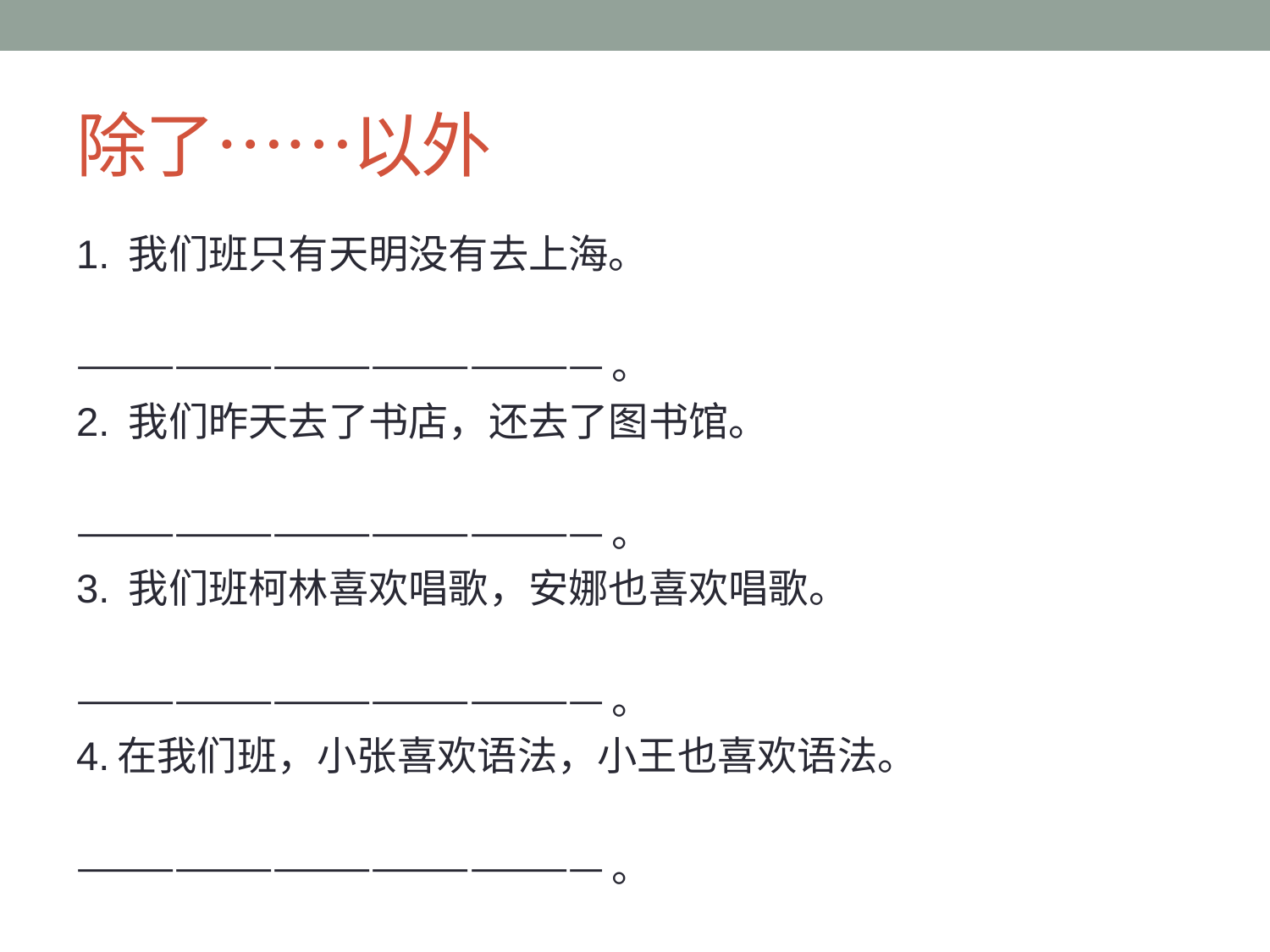

# 除了……以外
1. 我们班只有天明没有去上海。

————————————————。
2. 我们昨天去了书店，还去了图书馆。

————————————————。
3. 我们班柯林喜欢唱歌，安娜也喜欢唱歌。

————————————————。
4.在我们班，小张喜欢语法，小王也喜欢语法。

————————————————。